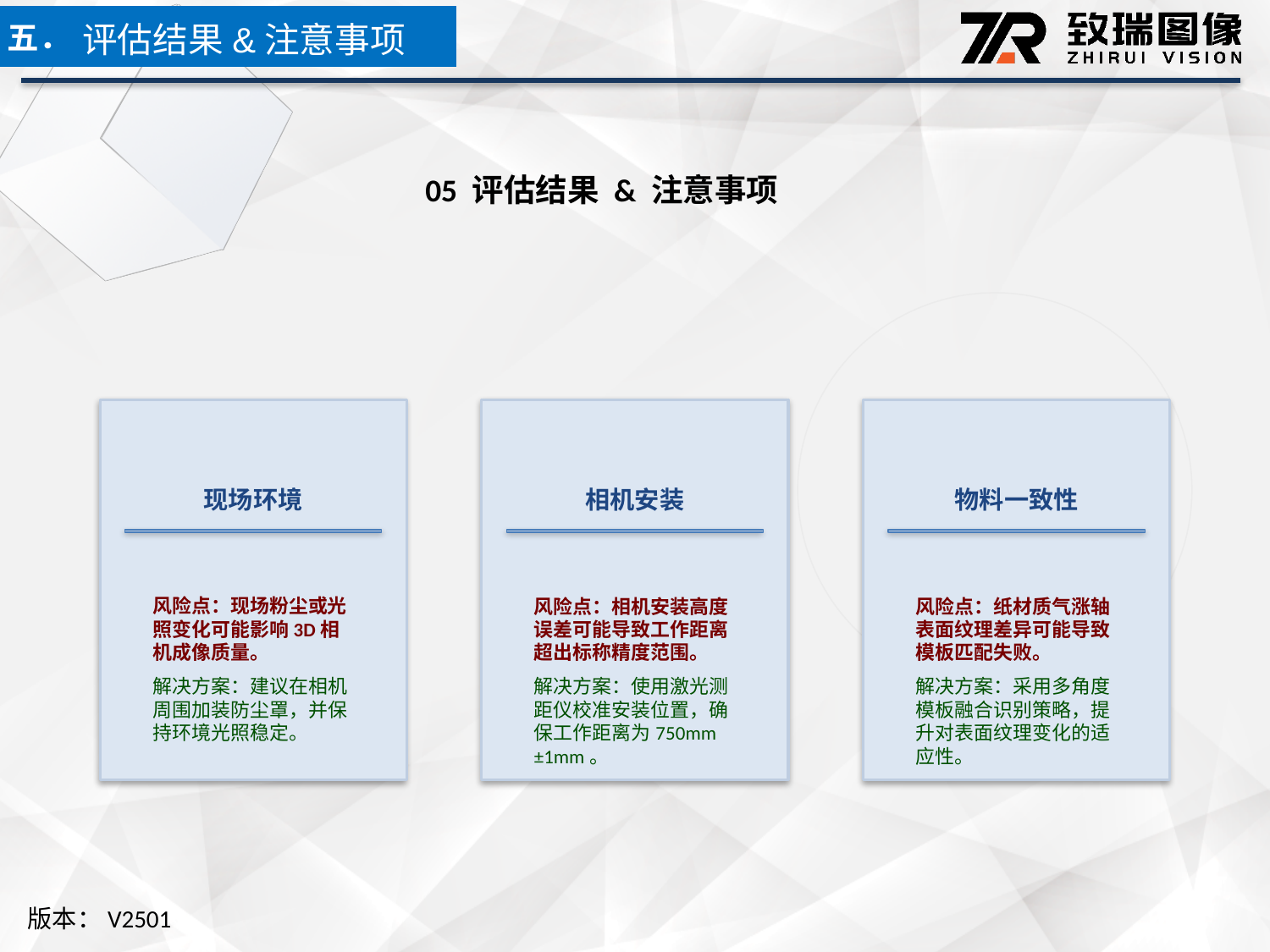

五．
评估结果&注意事项

05 评估结果 & 注意事项

现场环境

相机安装

物料一致性

风险点：现场粉尘或光照变化可能影响3D相机成像质量。
解决方案：建议在相机周围加装防尘罩，并保持环境光照稳定。

风险点：相机安装高度误差可能导致工作距离超出标称精度范围。
解决方案：使用激光测距仪校准安装位置，确保工作距离为750mm ±1mm。

风险点：纸材质气涨轴表面纹理差异可能导致模板匹配失败。
解决方案：采用多角度模板融合识别策略，提升对表面纹理变化的适应性。